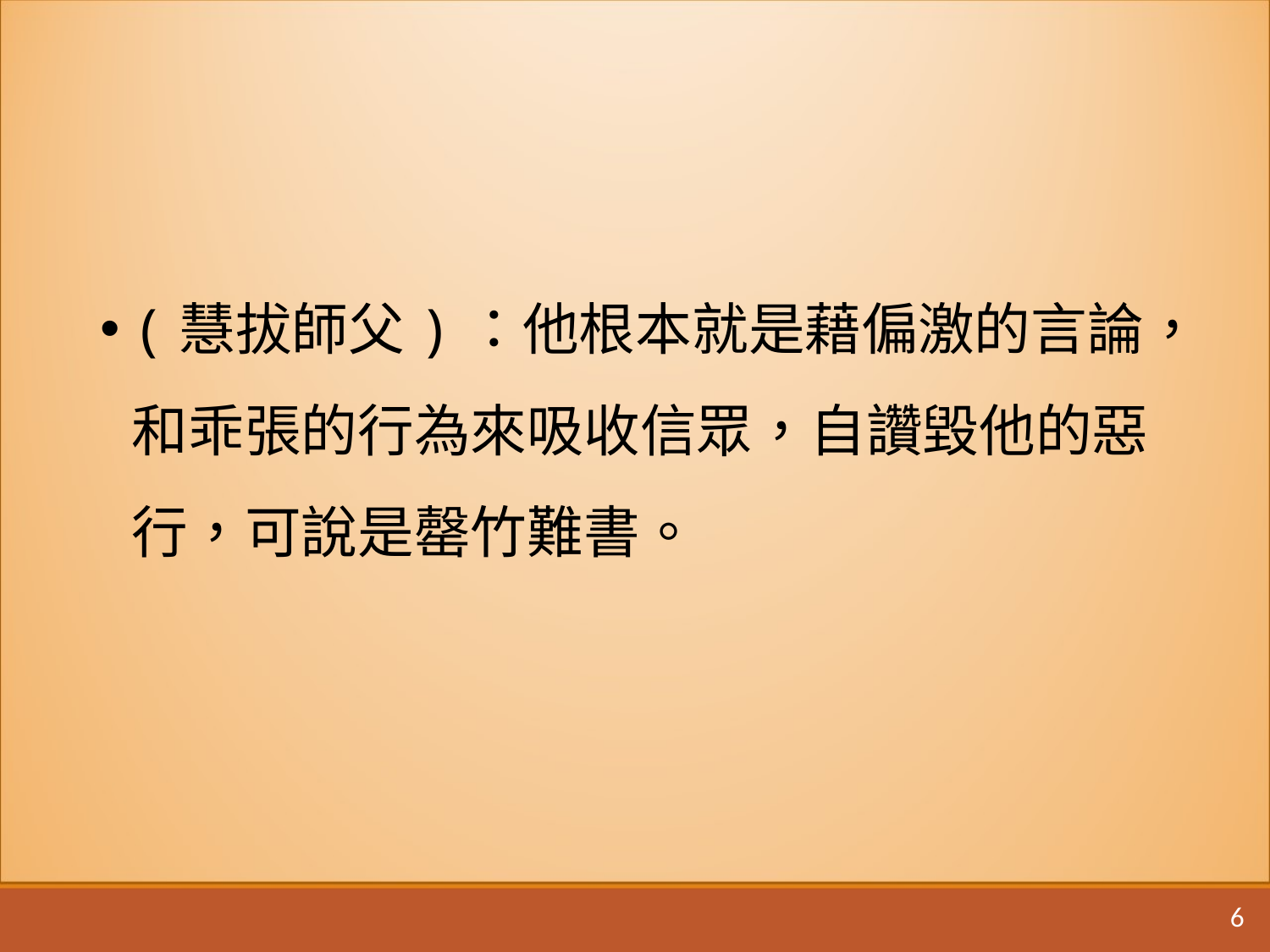

(慧拔師父)：他根本就是藉偏激的言論，和乖張的行為來吸收信眾，自讚毀他的惡行，可說是罄竹難書。

6